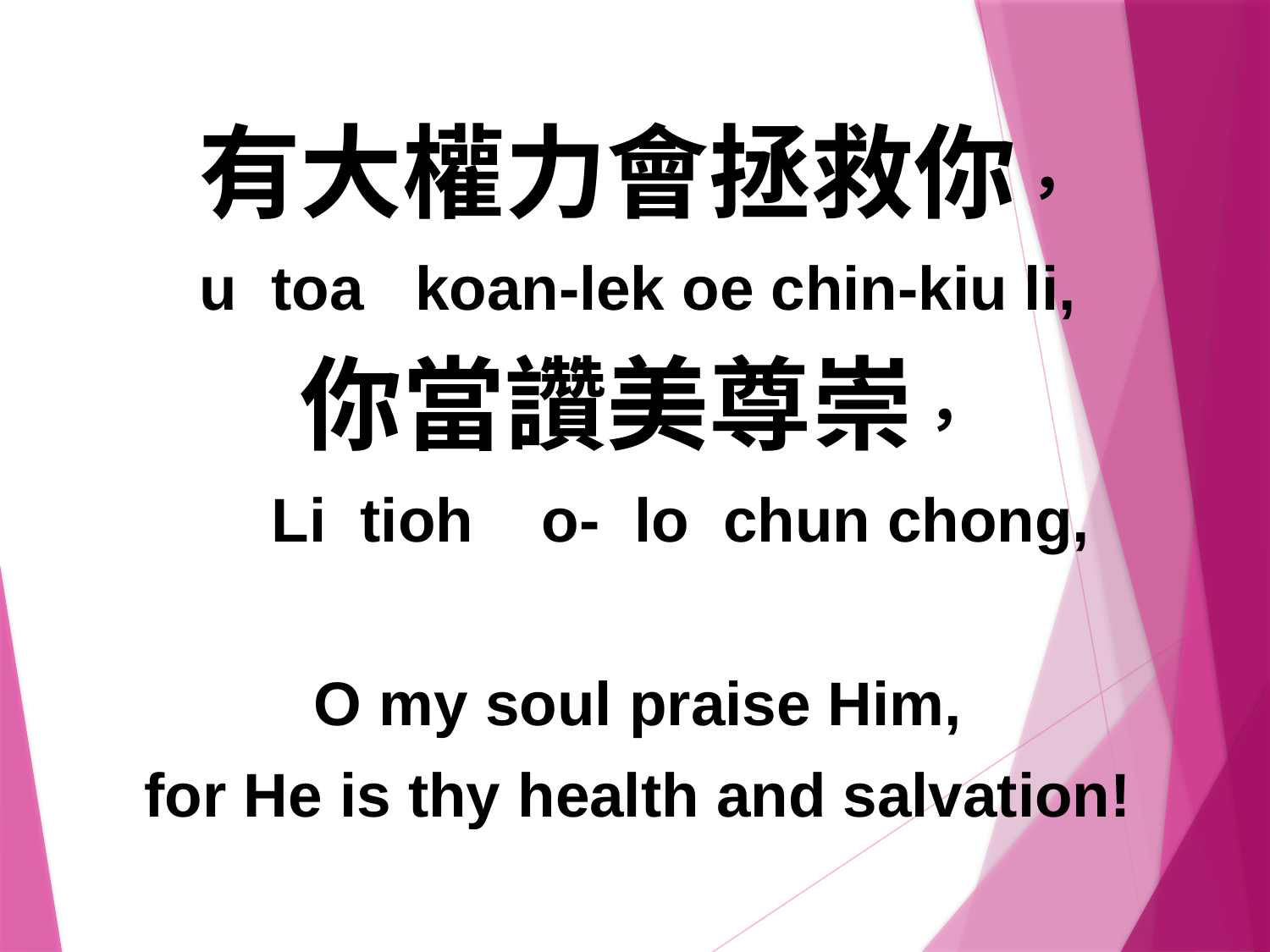

有大權力會拯救你，
u  toa   koan-lek oe chin-kiu li,
你當讚美尊崇，
     Li  tioh    o-  lo  chun chong,

O my soul praise Him,
for He is thy health and salvation!